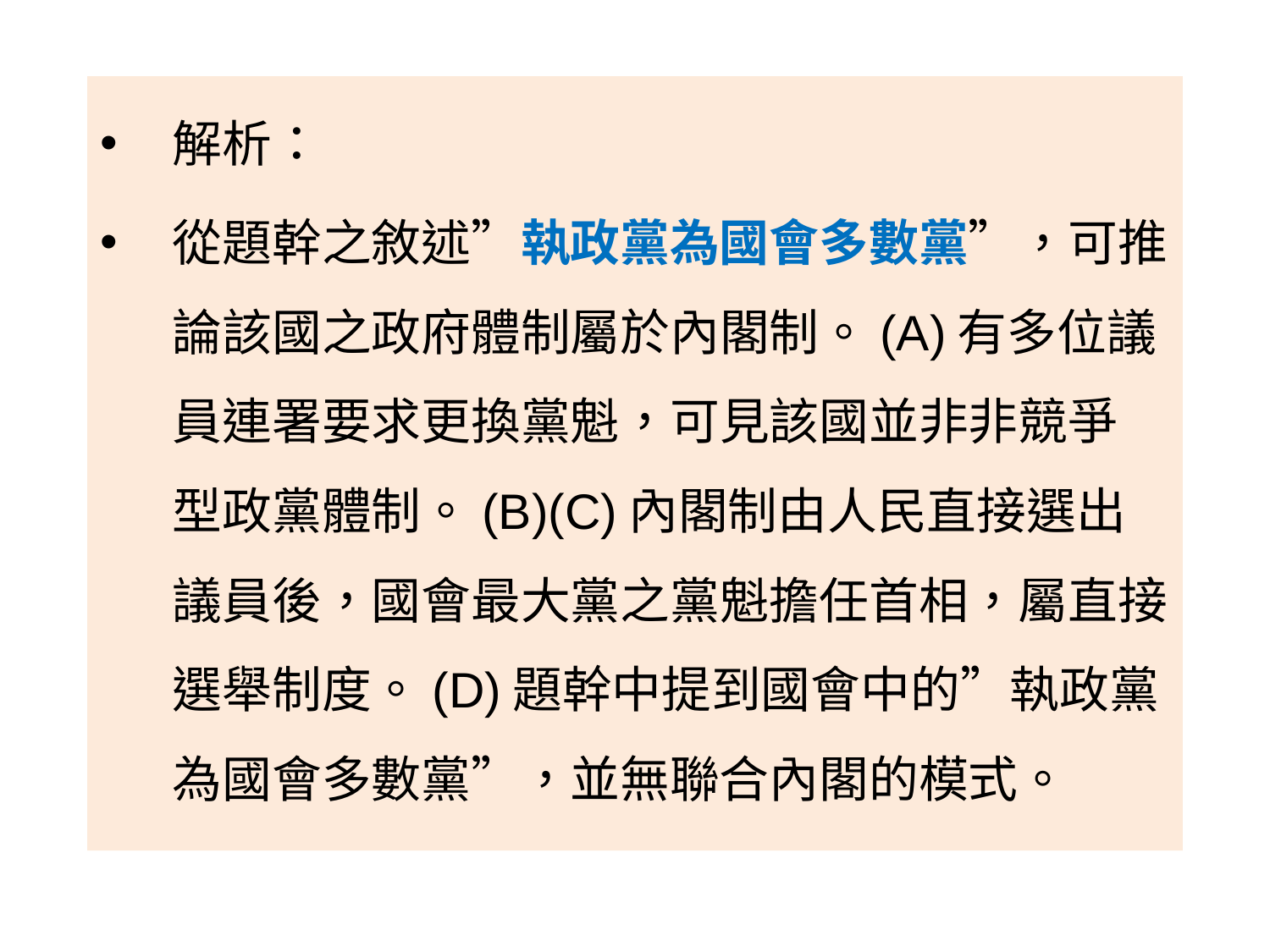

解析：
從題幹之敘述”執政黨為國會多數黨”，可推論該國之政府體制屬於內閣制。(A)有多位議員連署要求更換黨魁，可見該國並非非競爭 型政黨體制。(B)(C)內閣制由人民直接選出議員後，國會最大黨之黨魁擔任首相，屬直接選舉制度。(D)題幹中提到國會中的”執政黨為國會多數黨”，並無聯合內閣的模式。